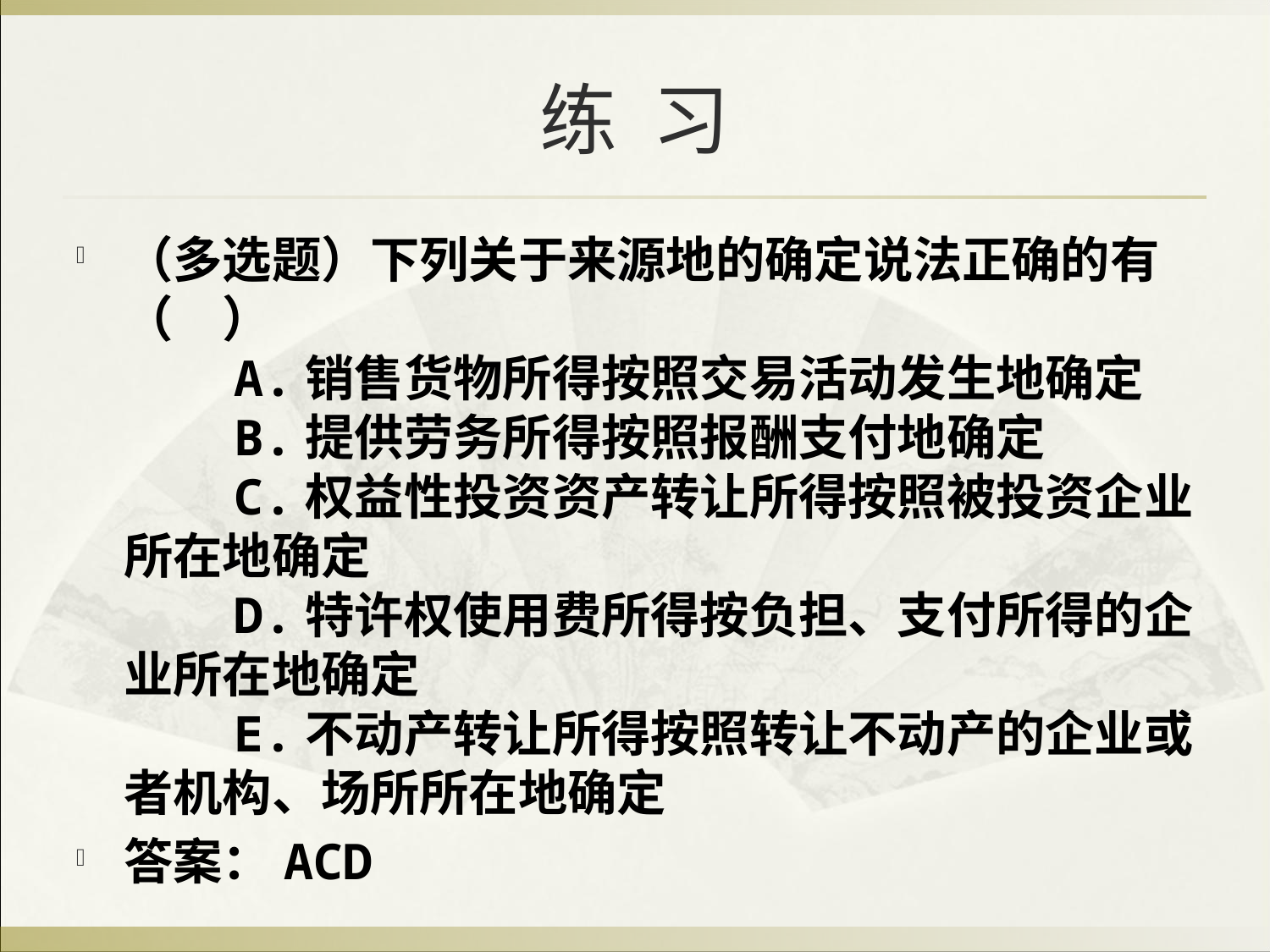

# 练  习
（多选题）下列关于来源地的确定说法正确的有（　）
　　A.销售货物所得按照交易活动发生地确定
　　B.提供劳务所得按照报酬支付地确定
　　C.权益性投资资产转让所得按照被投资企业所在地确定
　　D.特许权使用费所得按负担、支付所得的企业所在地确定
　　E.不动产转让所得按照转让不动产的企业或者机构、场所所在地确定
答案：ACD